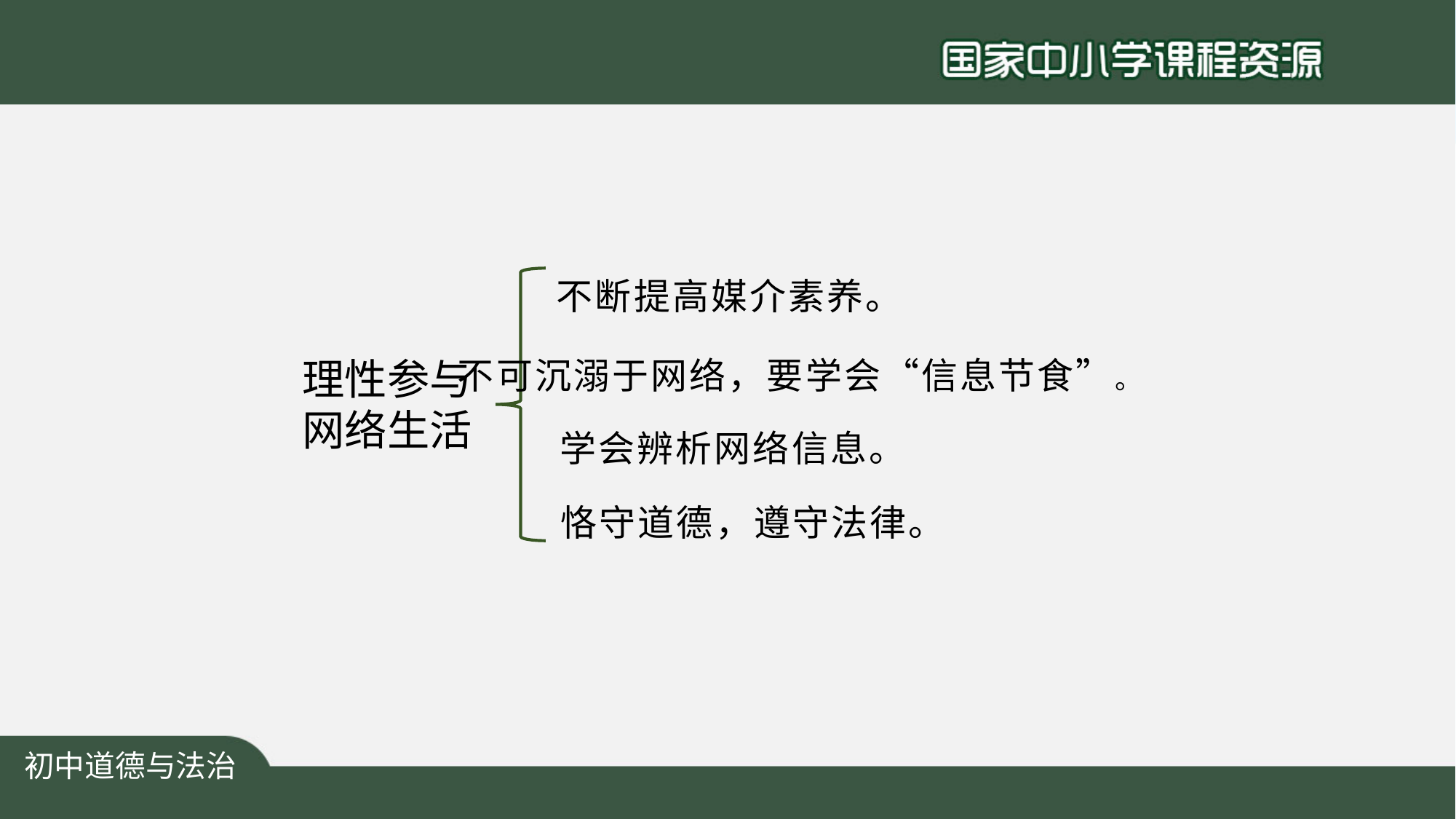

不断提高媒介素养。
理性参与
网络生活
不可沉溺于网络，要学会“信息节食”。
学会辨析网络信息。
恪守道德，遵守法律。